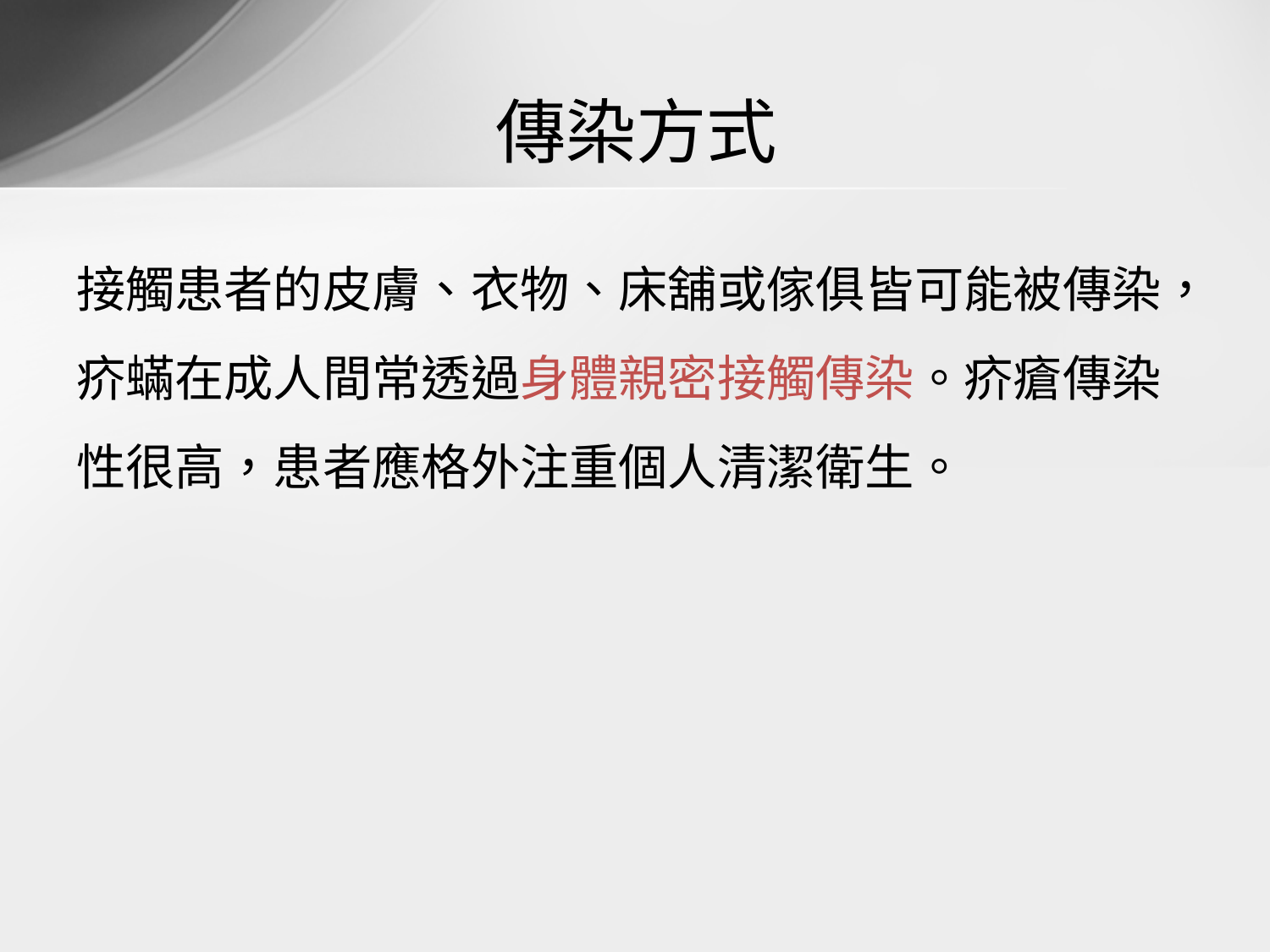

# 傳染方式
接觸患者的皮膚、衣物、床舖或傢俱皆可能被傳染，疥蟎在成人間常透過身體親密接觸傳染。疥瘡傳染性很高，患者應格外注重個人清潔衛生。